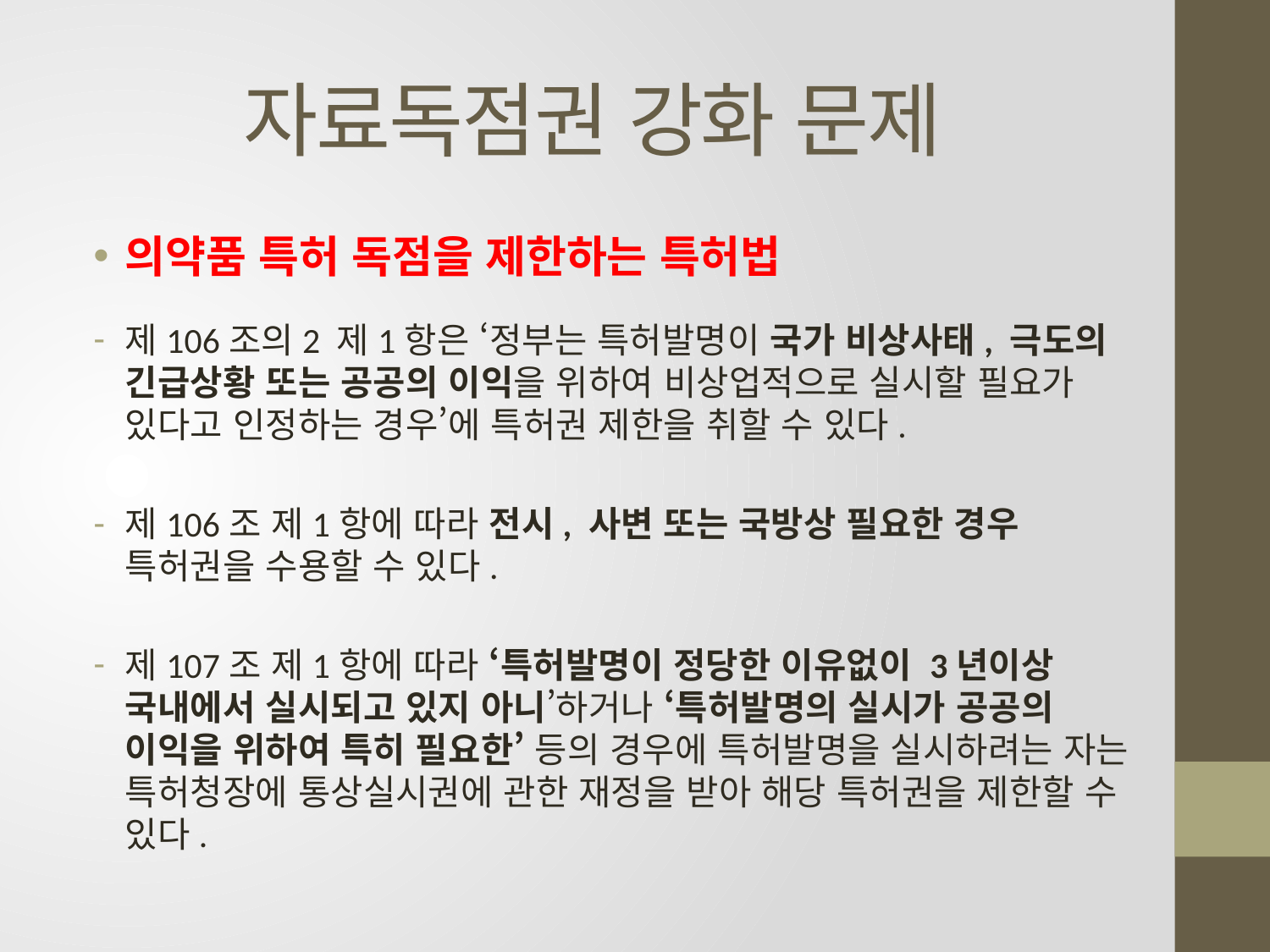

# 자료독점권 강화 문제
의약품 특허 독점을 제한하는 특허법

제106조의2 제1항은 ‘정부는 특허발명이 국가 비상사태, 극도의 긴급상황 또는 공공의 이익을 위하여 비상업적으로 실시할 필요가 있다고 인정하는 경우’에 특허권 제한을 취할 수 있다.

제106조 제1항에 따라 전시, 사변 또는 국방상 필요한 경우 특허권을 수용할 수 있다.

제107조 제1항에 따라 ‘특허발명이 정당한 이유없이 3년이상 국내에서 실시되고 있지 아니’하거나 ‘특허발명의 실시가 공공의 이익을 위하여 특히 필요한’ 등의 경우에 특허발명을 실시하려는 자는 특허청장에 통상실시권에 관한 재정을 받아 해당 특허권을 제한할 수 있다.